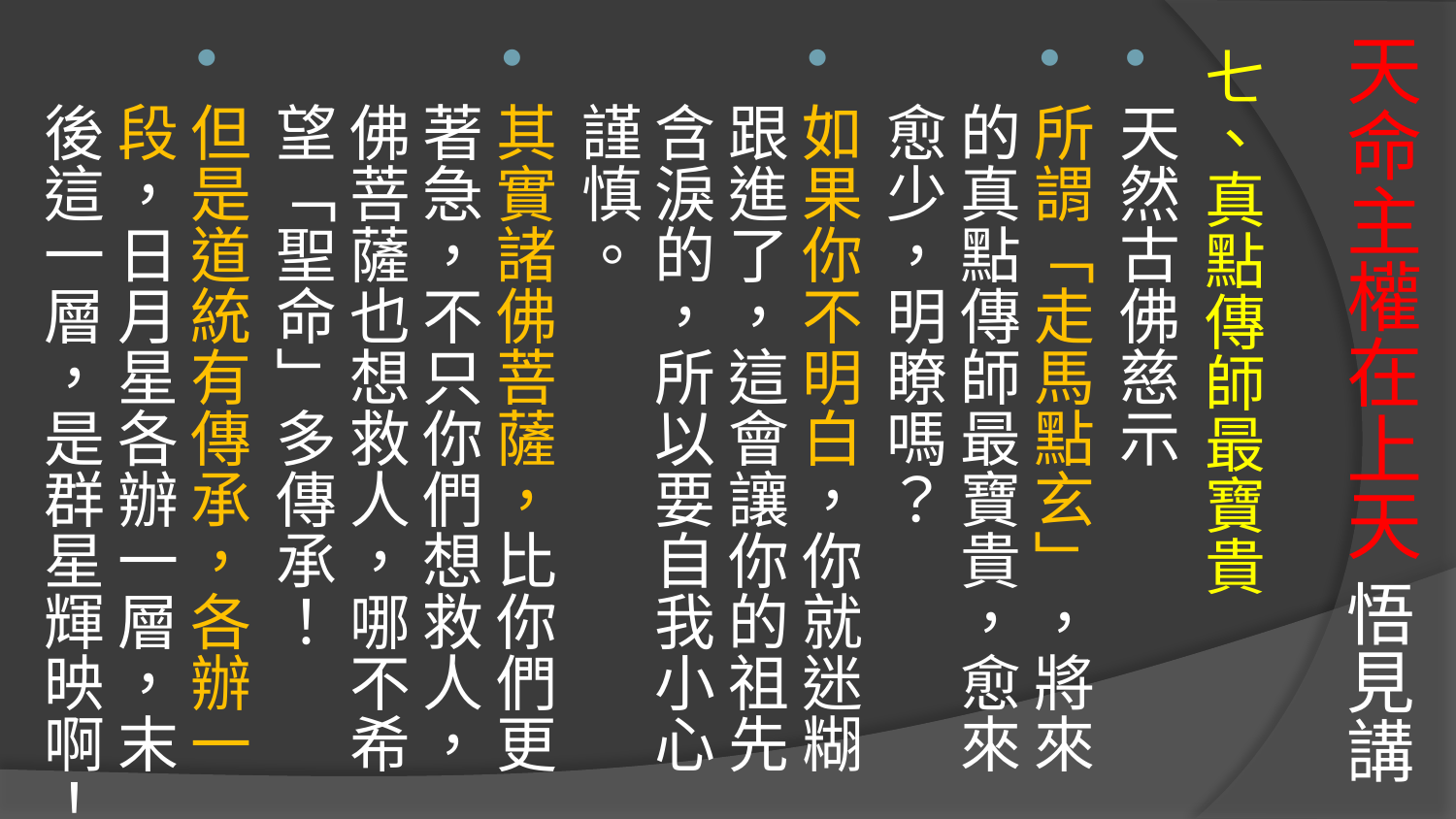

# 天命主權在上天 悟見講
七、真點傳師最寶貴
天然古佛慈示
所謂「走馬點玄」，將來的真點傳師最寶貴，愈來愈少，明瞭嗎？
如果你不明白，你就迷糊跟進了，這會讓你的祖先含淚的，所以要自我小心謹慎。
其實諸佛菩薩，比你們更著急，不只你們想救人，佛菩薩也想救人，哪不希望「聖命」多傳承！
但是道統有傳承，各辦一段，日月星各辦一層，末後這一層，是群星輝映啊！